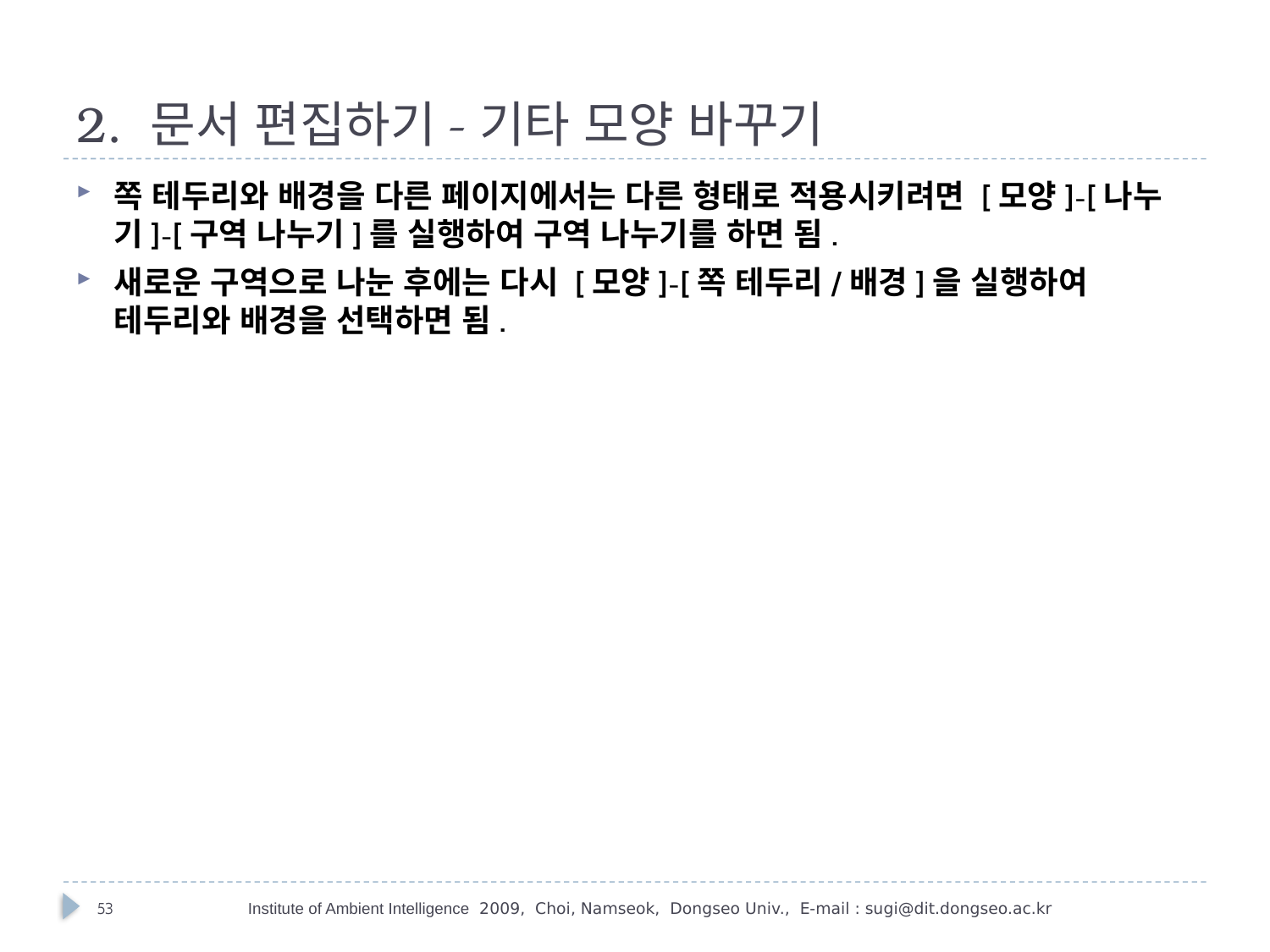

# 2. 문서 편집하기-기타 모양 바꾸기
쪽 테두리와 배경을 다른 페이지에서는 다른 형태로 적용시키려면 [모양]-[나누기]-[구역 나누기]를 실행하여 구역 나누기를 하면 됨.
새로운 구역으로 나눈 후에는 다시 [모양]-[쪽 테두리/배경]을 실행하여 테두리와 배경을 선택하면 됨.